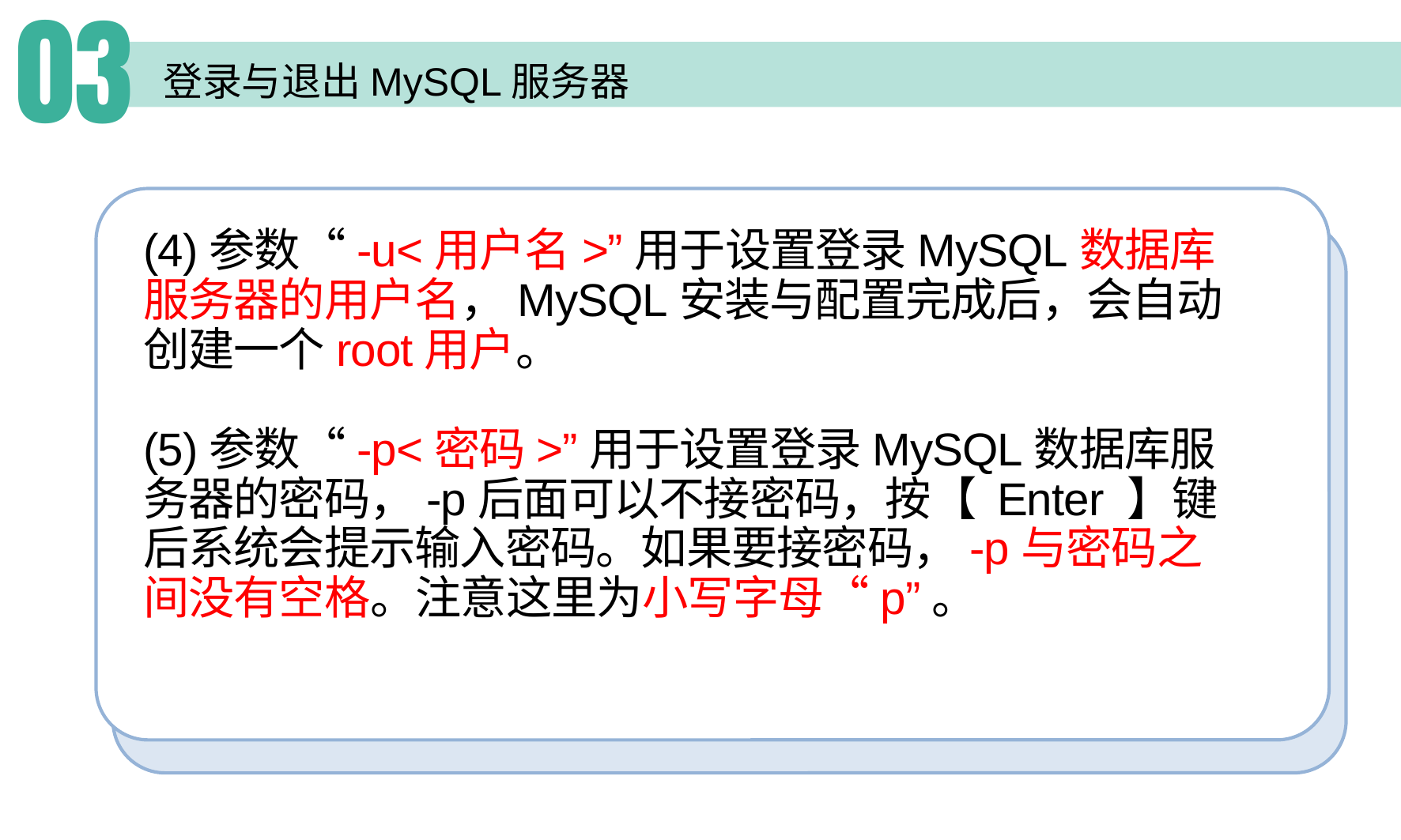

03

  登录与退出MySQL服务器

(4)参数“-u<用户名>”用于设置登录MySQL数据库服务器的用户名，MySQL安装与配置完成后，会自动创建一个root用户。

(5)参数“-p<密码>”用于设置登录MySQL数据库服务器的密码，-p后面可以不接密码，按【 Enter 】键后系统会提示输入密码。如果要接密码，-p与密码之间没有空格。注意这里为小写字母“p”。